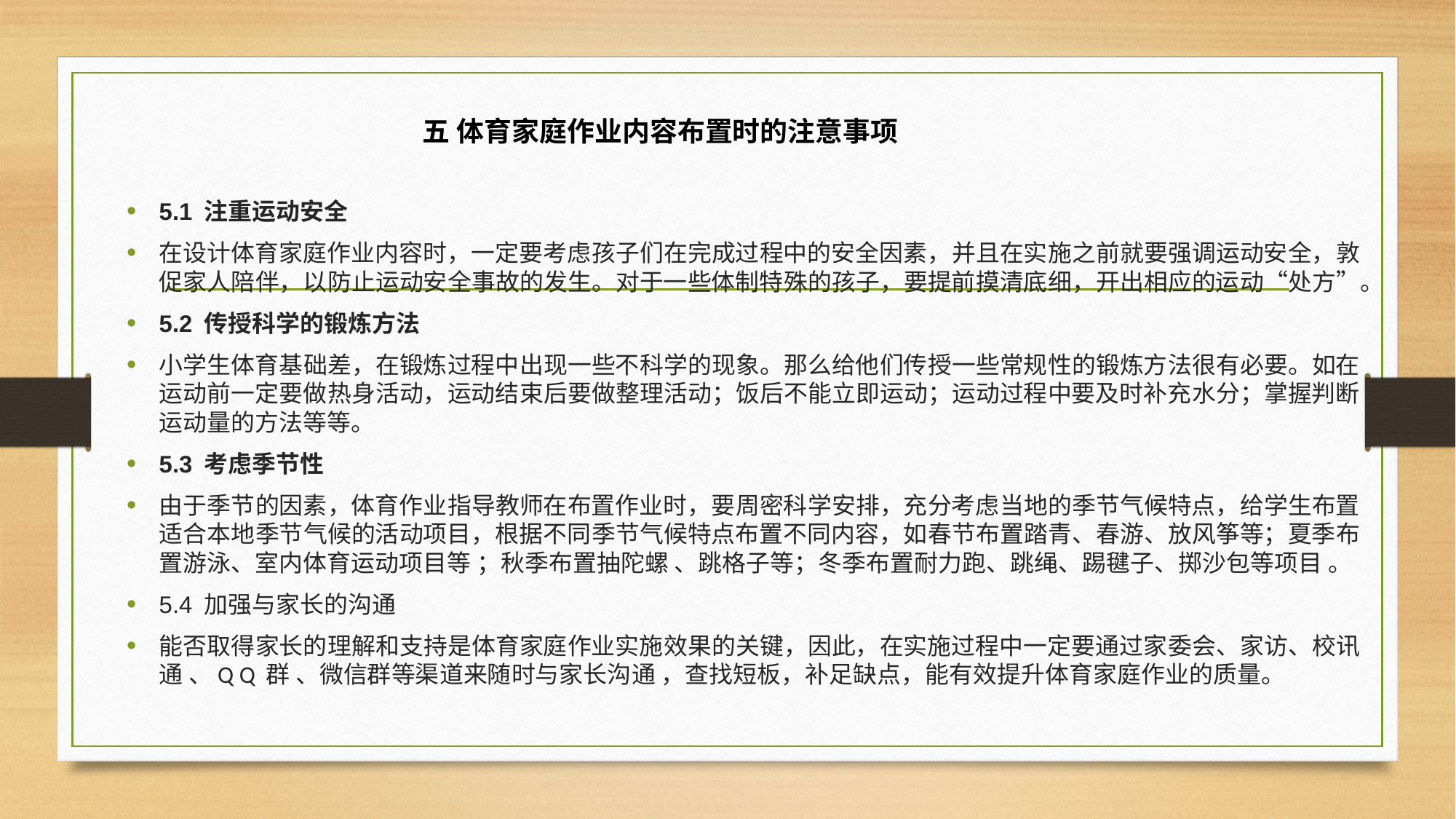

# 五 体育家庭作业内容布置时的注意事项
5.1 注重运动安全
在设计体育家庭作业内容时，一定要考虑孩子们在完成过程中的安全因素，并且在实施之前就要强调运动安全，敦促家人陪伴，以防止运动安全事故的发生。对于一些体制特殊的孩子，要提前摸清底细，开出相应的运动“处方”。
5.2 传授科学的锻炼方法
小学生体育基础差，在锻炼过程中出现一些不科学的现象。那么给他们传授一些常规性的锻炼方法很有必要。如在运动前一定要做热身活动，运动结束后要做整理活动；饭后不能立即运动；运动过程中要及时补充水分；掌握判断运动量的方法等等。
5.3 考虑季节性
由于季节的因素，体育作业指导教师在布置作业时，要周密科学安排，充分考虑当地的季节气候特点，给学生布置适合本地季节气候的活动项目，根据不同季节气候特点布置不同内容，如春节布置踏青、春游、放风筝等；夏季布置游泳、室内体育运动项目等 ；秋季布置抽陀螺 、跳格子等；冬季布置耐力跑、跳绳、踢毽子、掷沙包等项目 。
5.4 加强与家长的沟通
能否取得家长的理解和支持是体育家庭作业实施效果的关键，因此，在实施过程中一定要通过家委会、家访、校讯通 、Q Q 群 、微信群等渠道来随时与家长沟通 ，查找短板，补足缺点，能有效提升体育家庭作业的质量。